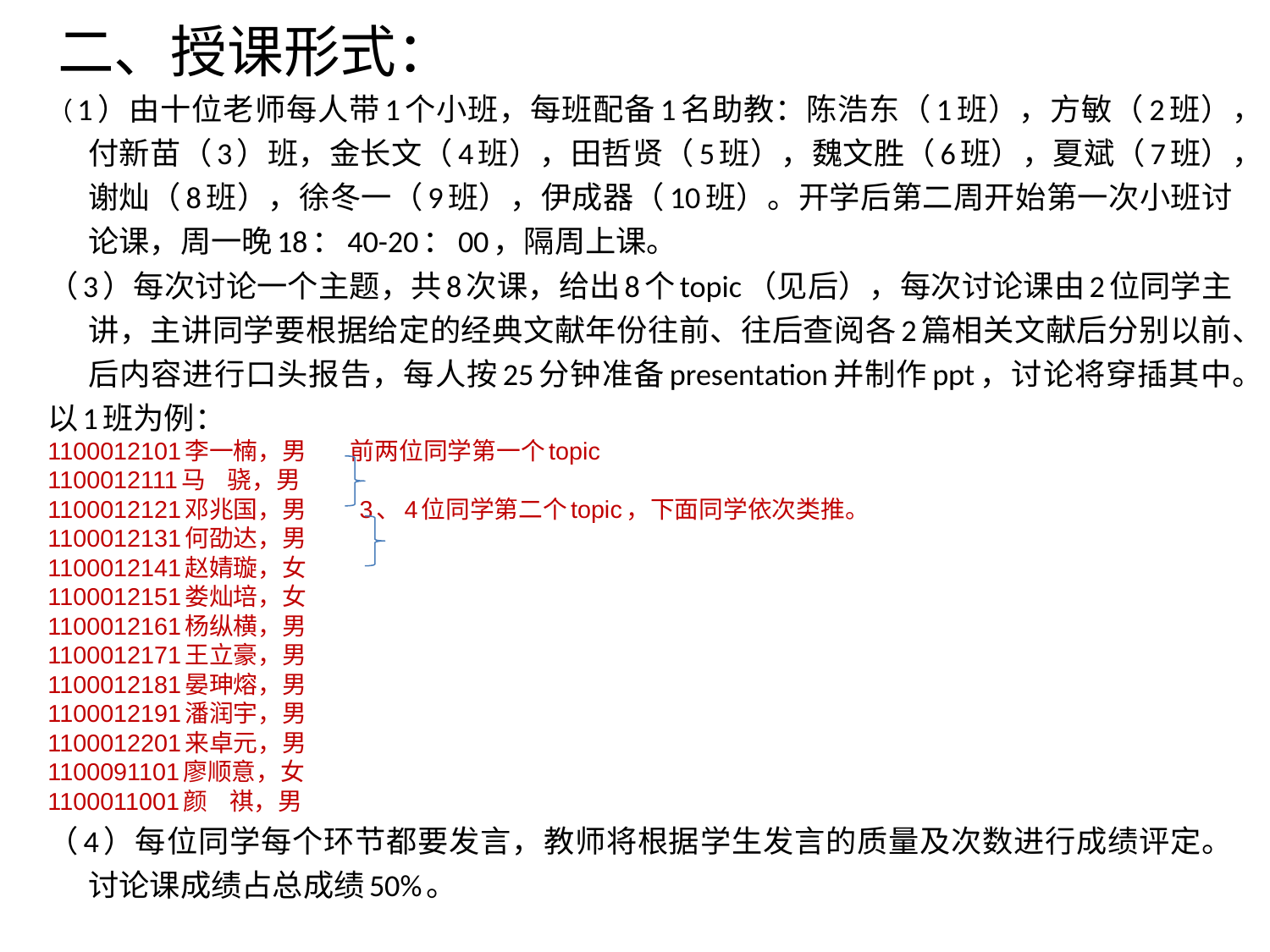

# 二、授课形式：
（1）由十位老师每人带1个小班，每班配备1名助教：陈浩东（1班），方敏（2班），付新苗（3）班，金长文（4班），田哲贤（5班），魏文胜（6班），夏斌（7班），谢灿（8班），徐冬一（9班），伊成器（10班）。开学后第二周开始第一次小班讨论课，周一晚18：40-20：00，隔周上课。
（3）每次讨论一个主题，共8次课，给出8个topic（见后），每次讨论课由2位同学主讲，主讲同学要根据给定的经典文献年份往前、往后查阅各2篇相关文献后分别以前、后内容进行口头报告，每人按25分钟准备presentation并制作ppt，讨论将穿插其中。
以1班为例：
1100012101李一楠，男        前两位同学第一个topic
1100012111马    骁，男
1100012121邓兆国，男         3、4位同学第二个topic，下面同学依次类推。
1100012131何劭达，男
1100012141赵婧璇，女
1100012151娄灿培，女
1100012161杨纵横，男
1100012171王立豪，男
1100012181晏珅熔，男
1100012191潘润宇，男
1100012201来卓元，男
1100091101廖顺意，女
1100011001颜    祺，男
（4）每位同学每个环节都要发言，教师将根据学生发言的质量及次数进行成绩评定。讨论课成绩占总成绩50%。